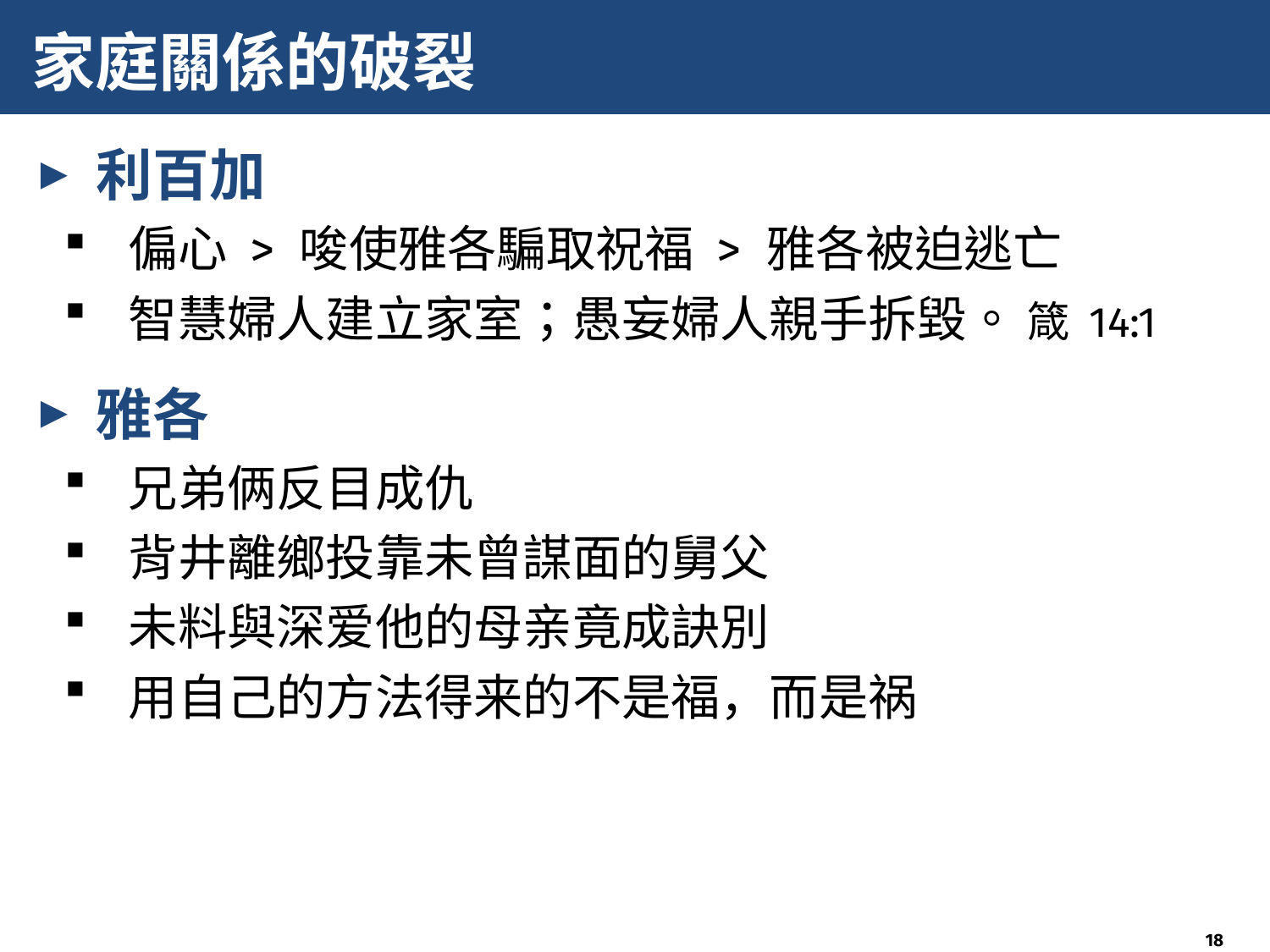

# 家庭關係的破裂
利百加
偏心 > 唆使雅各騙取祝福 > 雅各被迫逃亡
智慧婦人建立家室；愚妄婦人親手拆毀。 箴 14:1
雅各
兄弟俩反目成仇
背井離鄉投靠未曾謀面的舅父
未料與深爱他的母亲竟成訣別
用自己的方法得来的不是福，而是祸